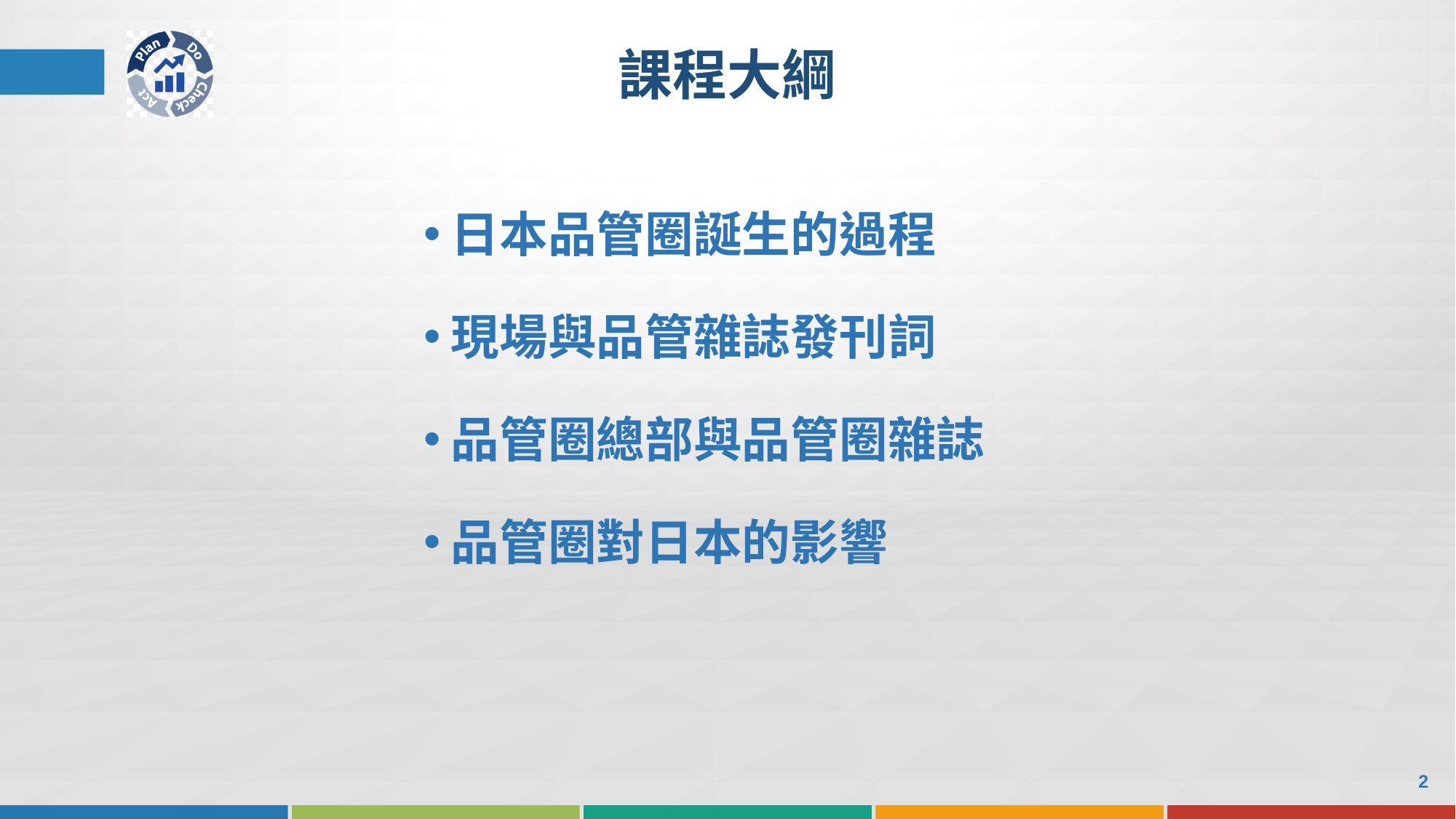

# 課程大綱
日本品管圈誕生的過程
現場與品管雜誌發刊詞
品管圈總部與品管圈雜誌
品管圈對日本的影響

2